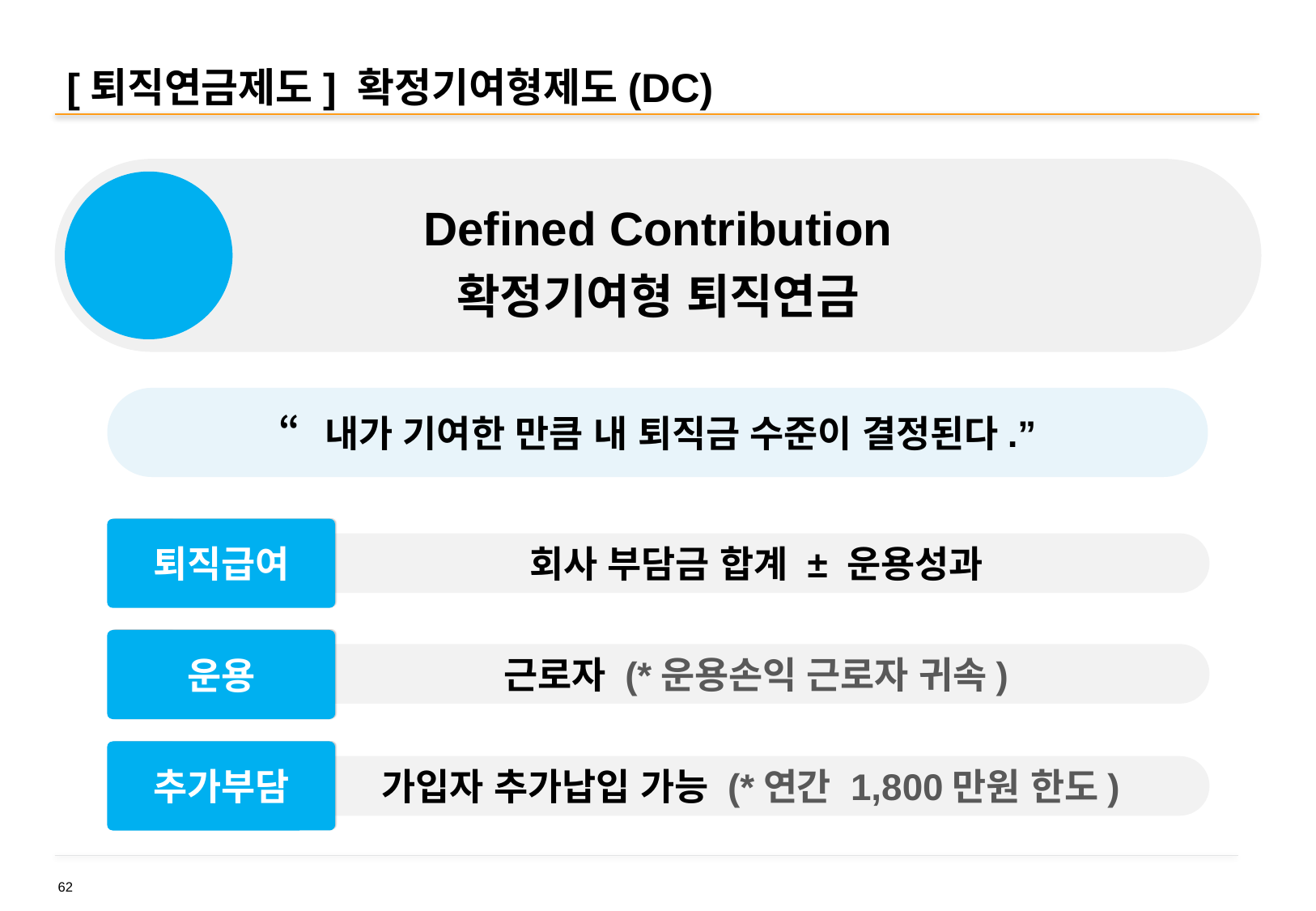

# [퇴직연금제도] 확정기여형제도(DC)
Defined Contribution
확정기여형 퇴직연금
DC

“내가 기여한 만큼 내 퇴직금 수준이 결정된다.”

퇴직급여
회사 부담금 합계 ± 운용성과
운용
근로자 (*운용손익 근로자 귀속)
추가부담
가입자 추가납입 가능 (*연간 1,800만원 한도)